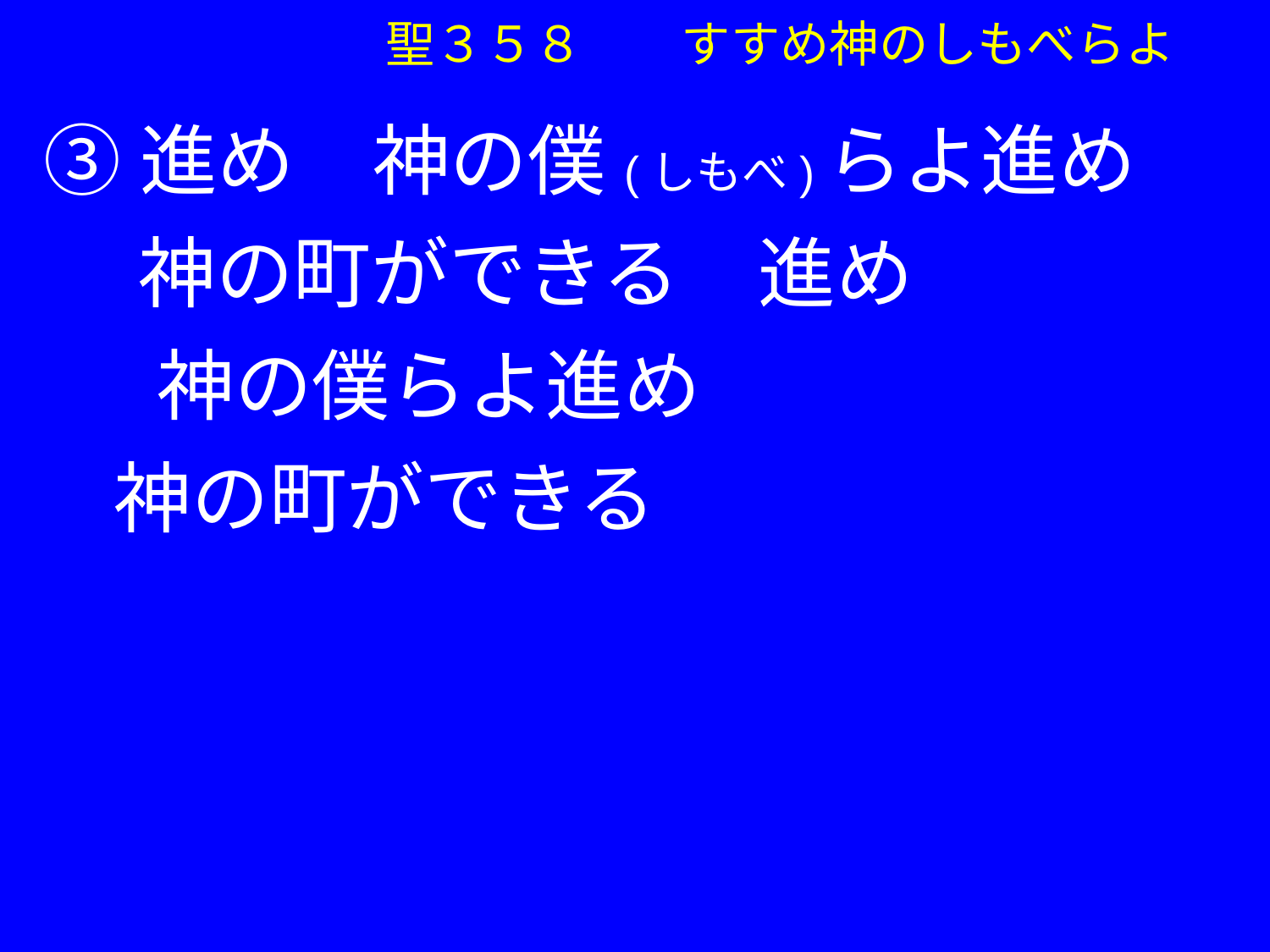

③進め　神の僕(しもべ)らよ進め
　 神の町ができる　進め
 　神の僕らよ進め
   神の町ができる
聖３５８　　すすめ神のしもべらよ